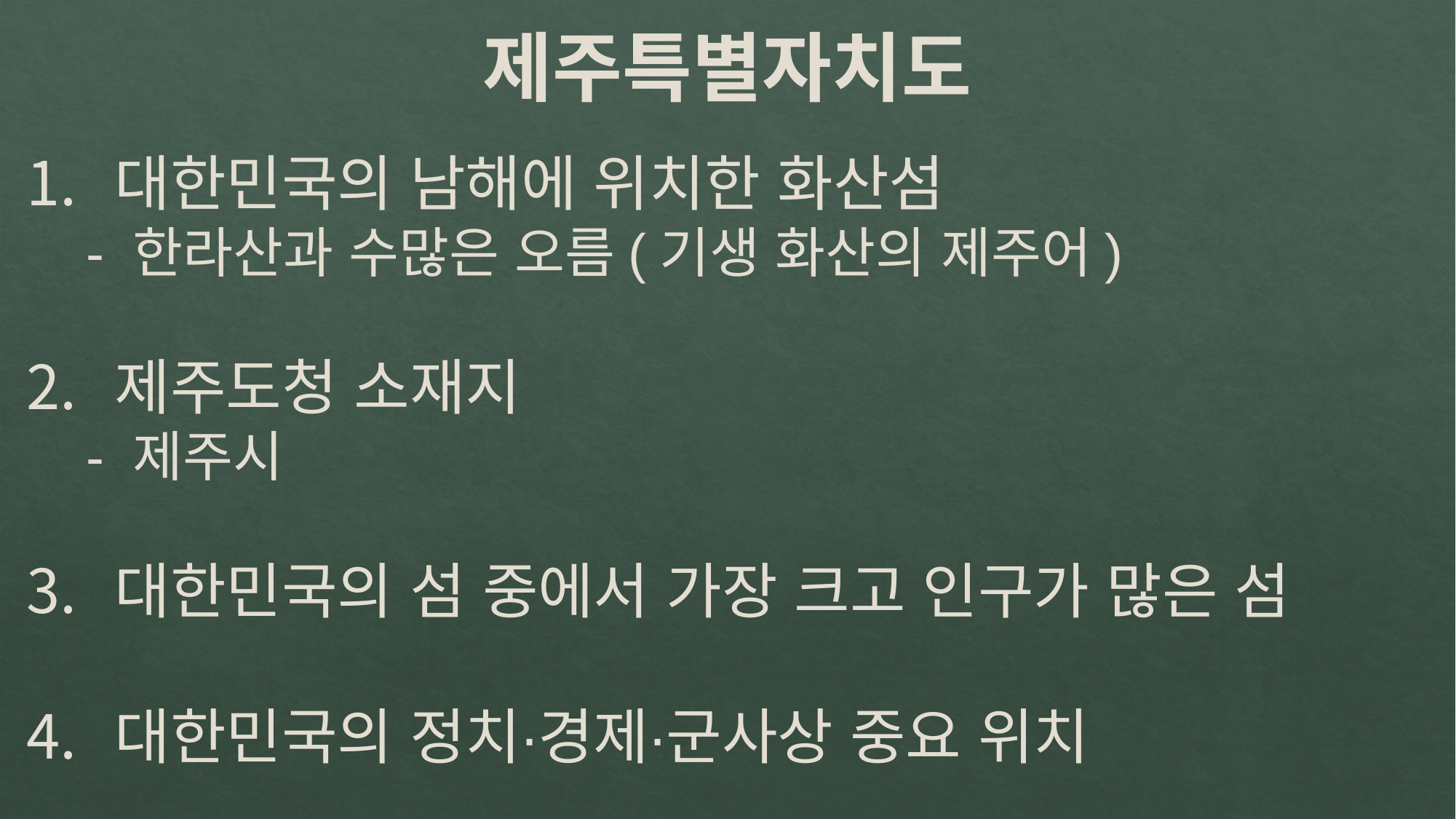

제주특별자치도
대한민국의 남해에 위치한 화산섬
    - 한라산과 수많은 오름(기생 화산의 제주어)

제주도청 소재지
    - 제주시

대한민국의 섬 중에서 가장 크고 인구가 많은 섬

대한민국의 정치∙경제∙군사상 중요 위치